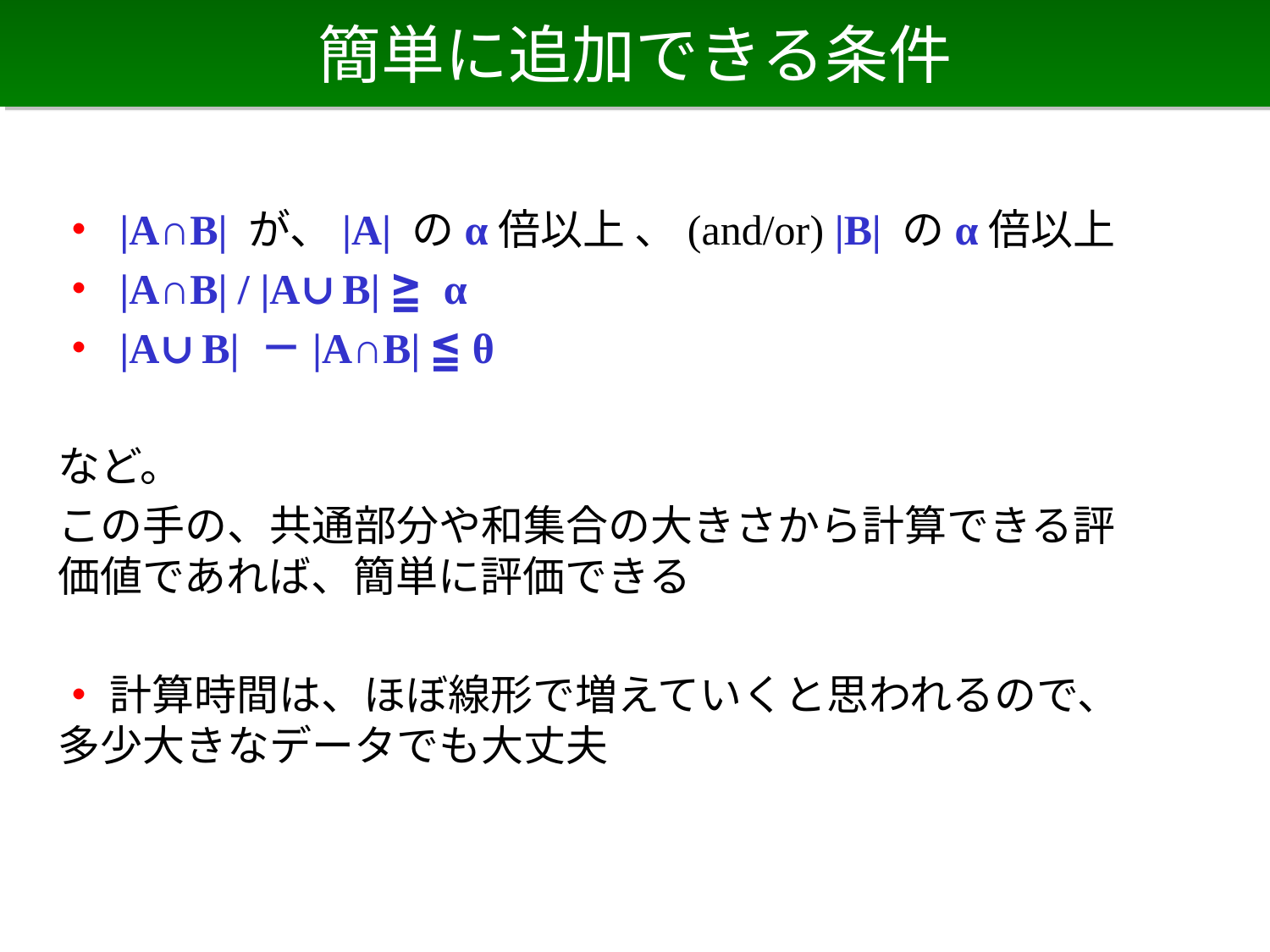

# 簡単に追加できる条件
・ |A∩B| が、|A| のα倍以上 、(and/or) |B| のα倍以上
・ |A∩B| / |A∪B| ≧ α
・ |A∪B| －|A∩B| ≦ θ

など。
この手の、共通部分や和集合の大きさから計算できる評価値であれば、簡単に評価できる

・ 計算時間は、ほぼ線形で増えていくと思われるので、多少大きなデータでも大丈夫